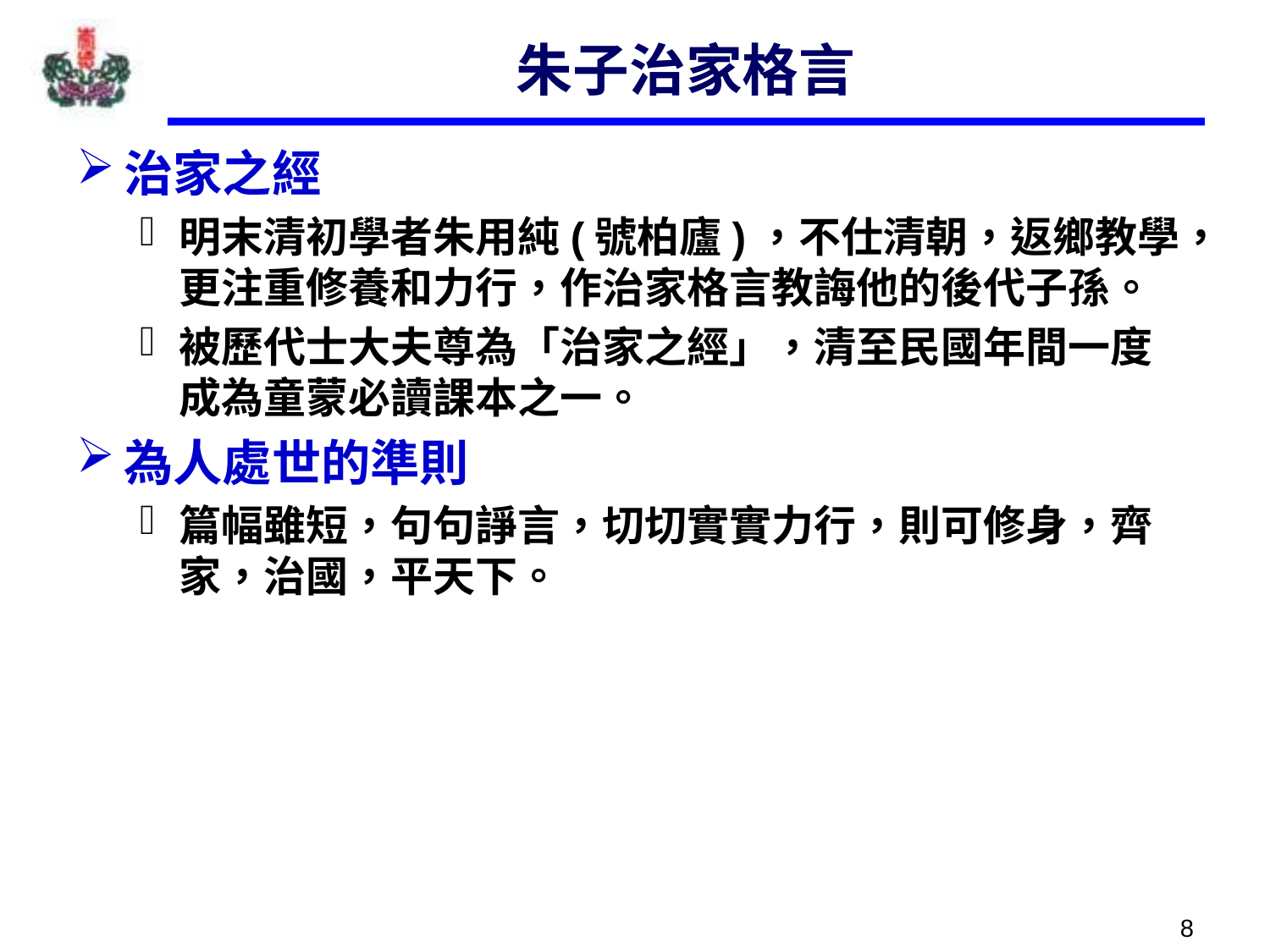

# 朱子治家格言
治家之經
明末清初學者朱用純(號柏廬)，不仕清朝，返鄉教學，更注重修養和力行，作治家格言教誨他的後代子孫。
被歷代士大夫尊為「治家之經」，清至民國年間一度成為童蒙必讀課本之一。
為人處世的準則
篇幅雖短，句句諍言，切切實實力行，則可修身，齊家，治國，平天下。
8